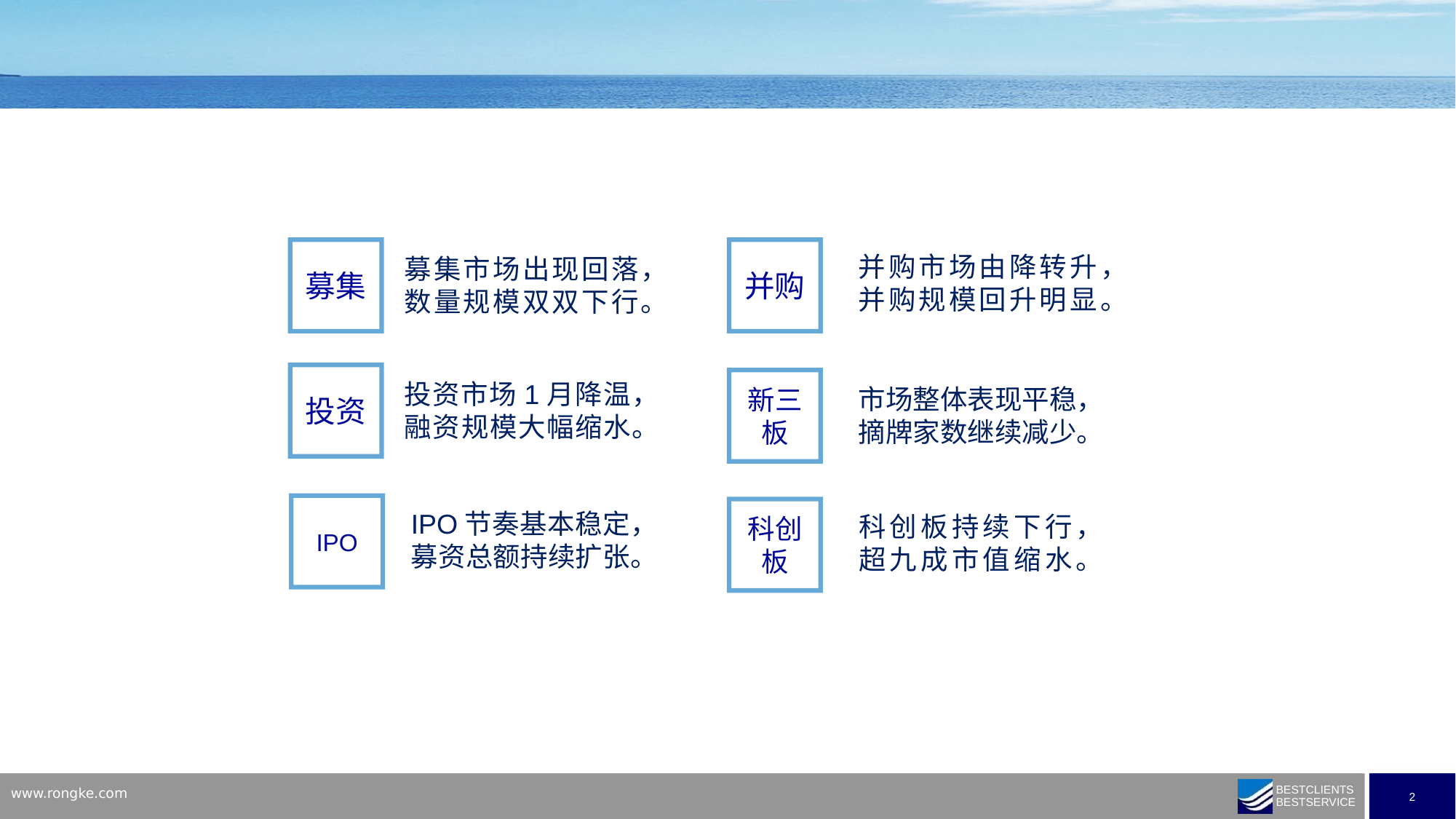

募集
并购
并购市场由降转升，
并购规模回升明显。
募集市场出现回落，
数量规模双双下行。
投资
新三板
投资市场1月降温，融资规模大幅缩水。
市场整体表现平稳，
摘牌家数继续减少。
IPO
科创板
IPO节奏基本稳定，
募资总额持续扩张。
科创板持续下行，
超九成市值缩水。